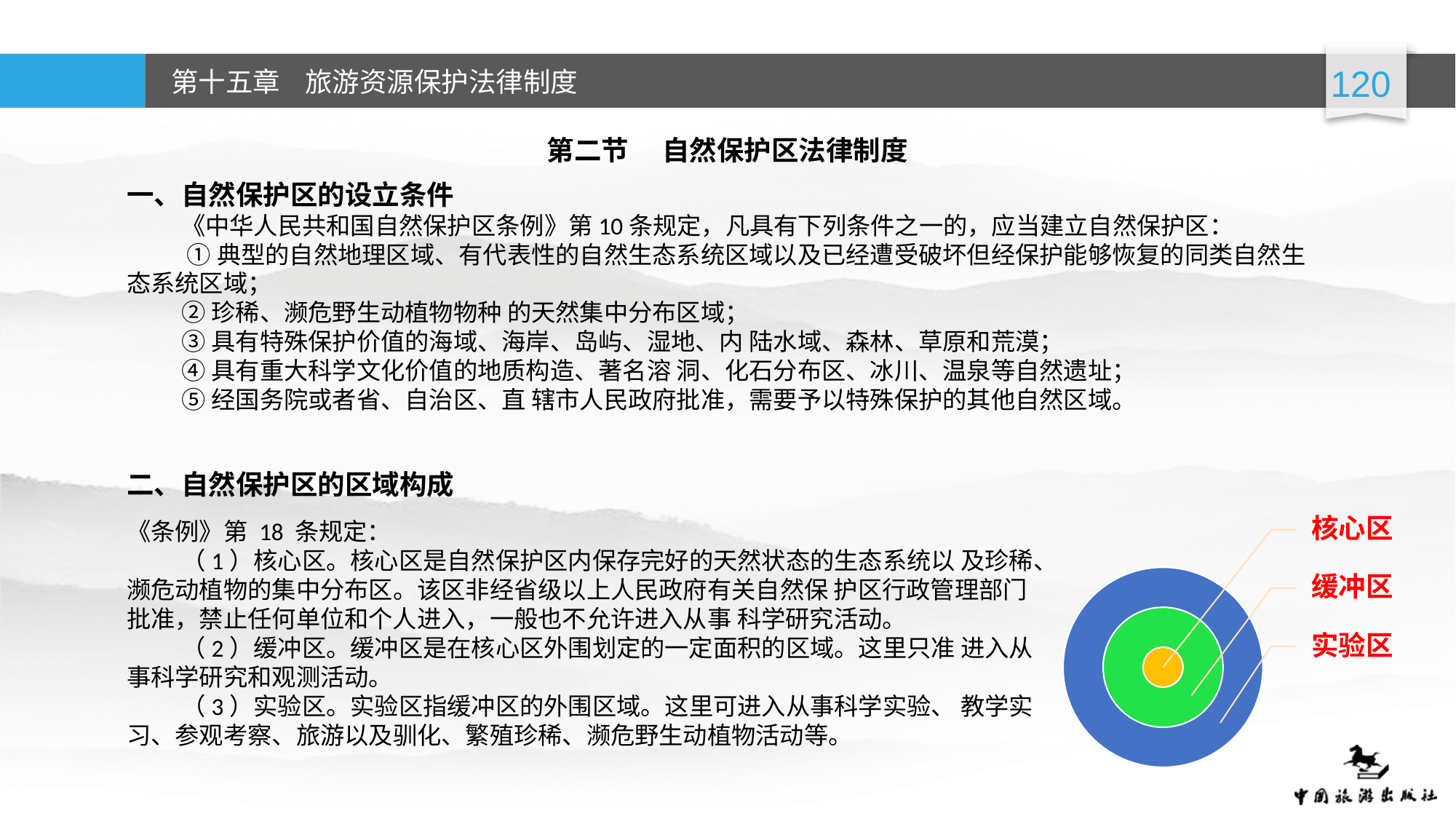

第二节  自然保护区法律制度
一、自然保护区的设立条件
《中华人民共和国自然保护区条例》第10条规定，凡具有下列条件之一的，应当建立自然保护区：
 ①典型的自然地理区域、有代表性的自然生态系统区域以及已经遭受破坏但经保护能够恢复的同类自然生态系统区域；
②珍稀、濒危野生动植物物种 的天然集中分布区域；
③具有特殊保护价值的海域、海岸、岛屿、湿地、内 陆水域、森林、草原和荒漠；
④具有重大科学文化价值的地质构造、著名溶 洞、化石分布区、冰川、温泉等自然遗址；
⑤经国务院或者省、自治区、直 辖市人民政府批准，需要予以特殊保护的其他自然区域。

二、自然保护区的区域构成

《条例》第 18 条规定：
（1）核心区。核心区是自然保护区内保存完好的天然状态的生态系统以 及珍稀、濒危动植物的集中分布区。该区非经省级以上人民政府有关自然保 护区行政管理部门批准，禁止任何单位和个人进入，一般也不允许进入从事 科学研究活动。
（2）缓冲区。缓冲区是在核心区外围划定的一定面积的区域。这里只准 进入从事科学研究和观测活动。
（3）实验区。实验区指缓冲区的外围区域。这里可进入从事科学实验、 教学实习、参观考察、旅游以及驯化、繁殖珍稀、濒危野生动植物活动等。
核心区
缓冲区
实验区